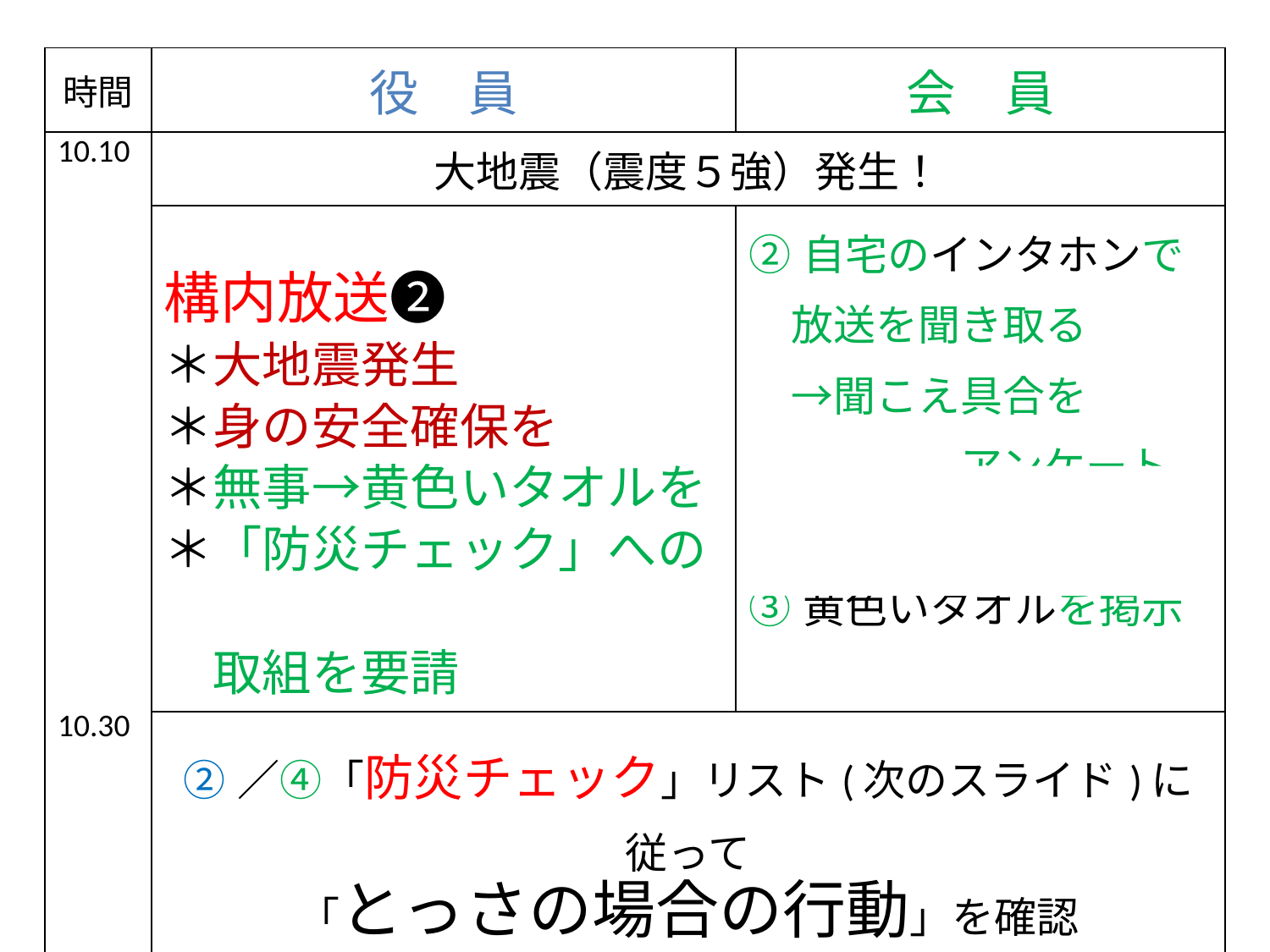

| 時間 | 役　員 | 会　員 |
| --- | --- | --- |
| 10.10 10.30 | 大地震（震度５強）発生！ |  |
|  | 構内放送➋ ＊大地震発生 ＊身の安全確保を ＊無事→黄色いタオルを ＊「防災チェック」への　 　取組を要請 | ②自宅のインタホンで 　放送を聞き取る 　→聞こえ具合を 　　　　　アンケートに記入 ③黄色いタオルを掲示 |
|  | ②／④「防災チェック」リスト(次のスライド)に従って 「とっさの場合の行動」を確認 |  |